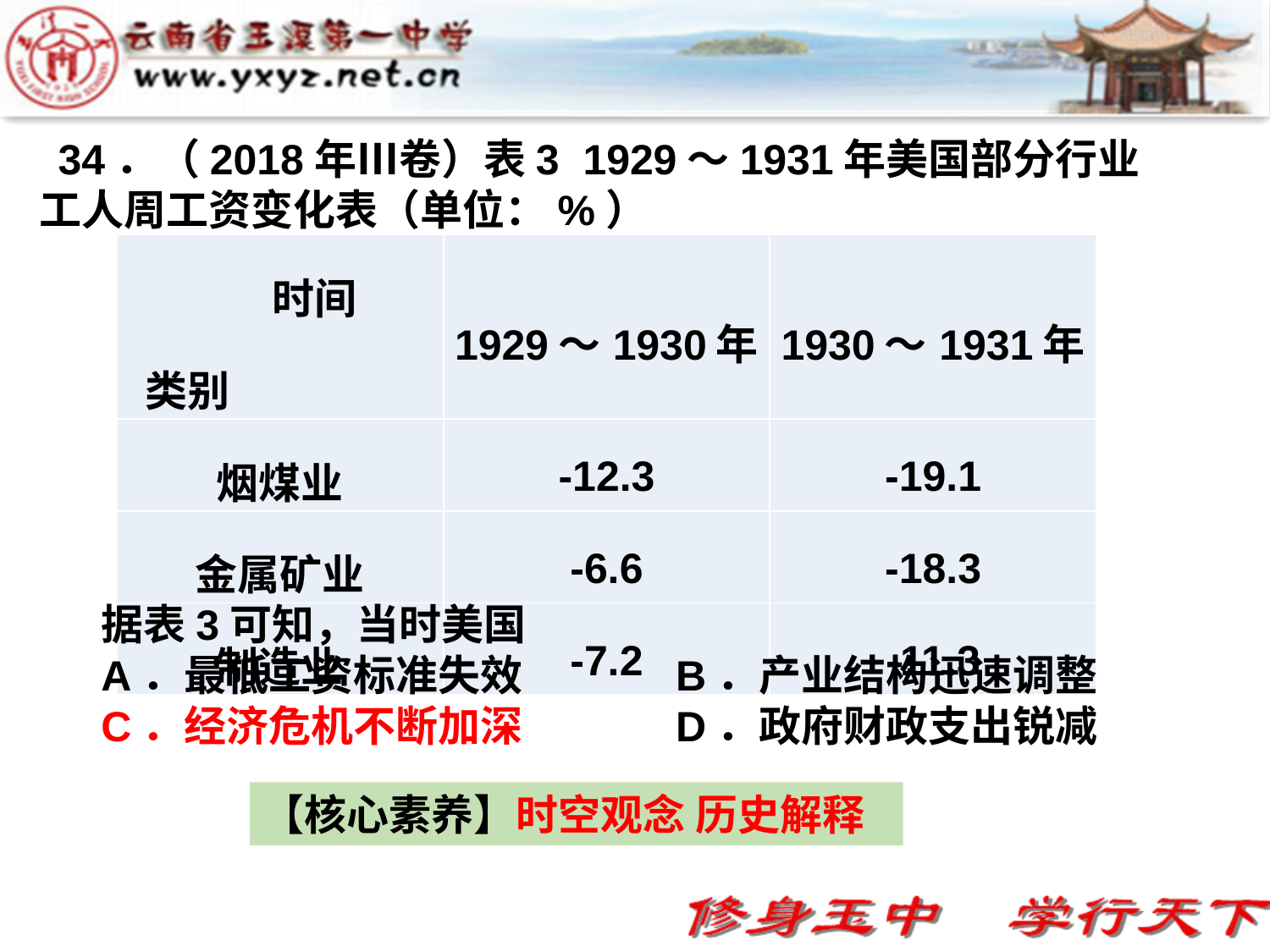

34．（2018年Ⅲ卷）表3  1929～1931年美国部分行业工人周工资变化表（单位：%）
| 时间 类别 | 1929～1930年 | 1930～1931年 |
| --- | --- | --- |
| 烟煤业 | -12.3 | -19.1 |
| 金属矿业 | -6.6 | -18.3 |
| 制造业 | -7.2 | -11.3 |
据表3可知，当时美国
A．最低工资标准失效               B．产业结构迅速调整
C．经济危机不断加深               D．政府财政支出锐减
【核心素养】时空观念 历史解释